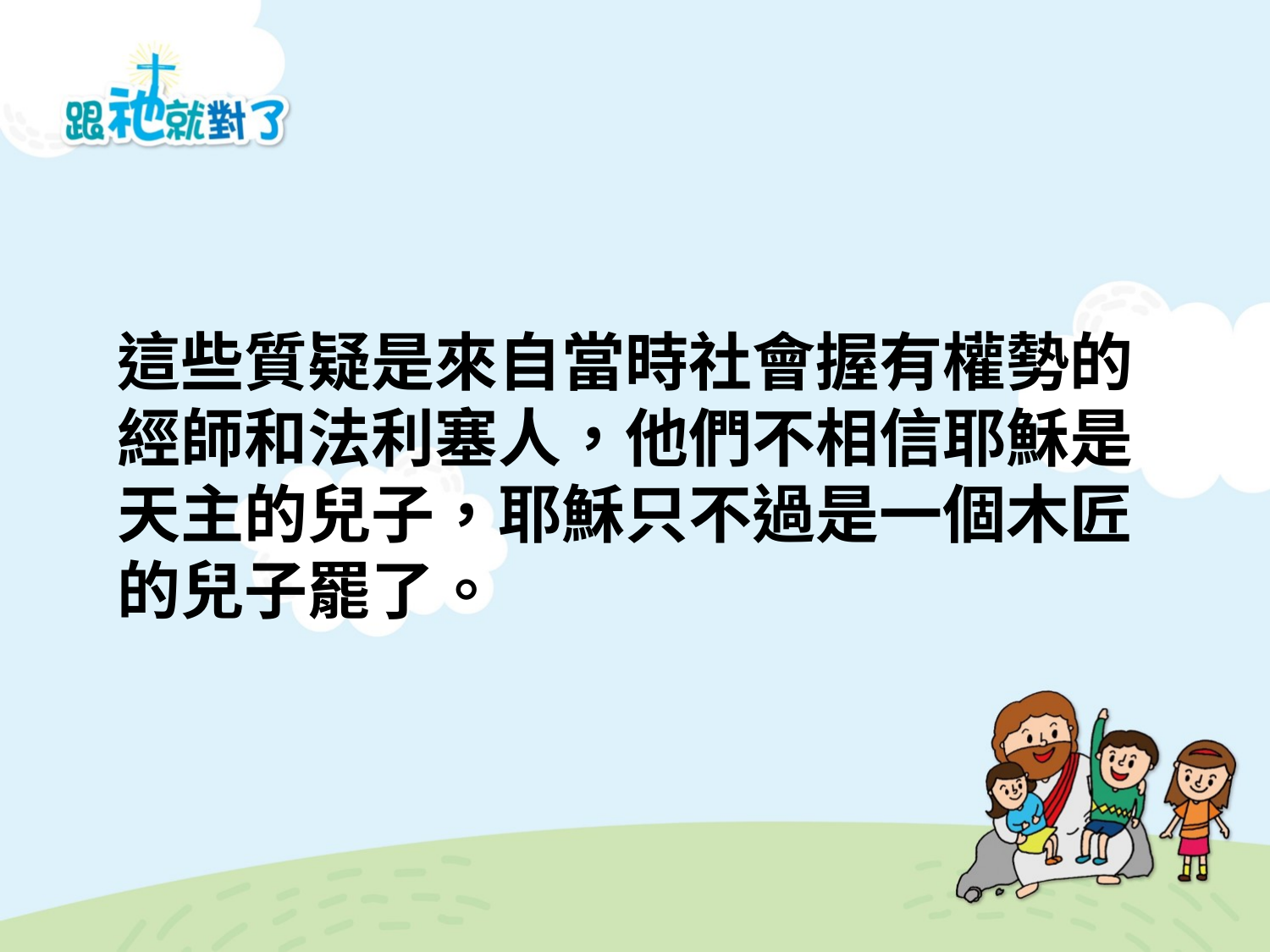

這些質疑是來自當時社會握有權勢的經師和法利塞人，他們不相信耶穌是天主的兒子，耶穌只不過是一個木匠的兒子罷了。